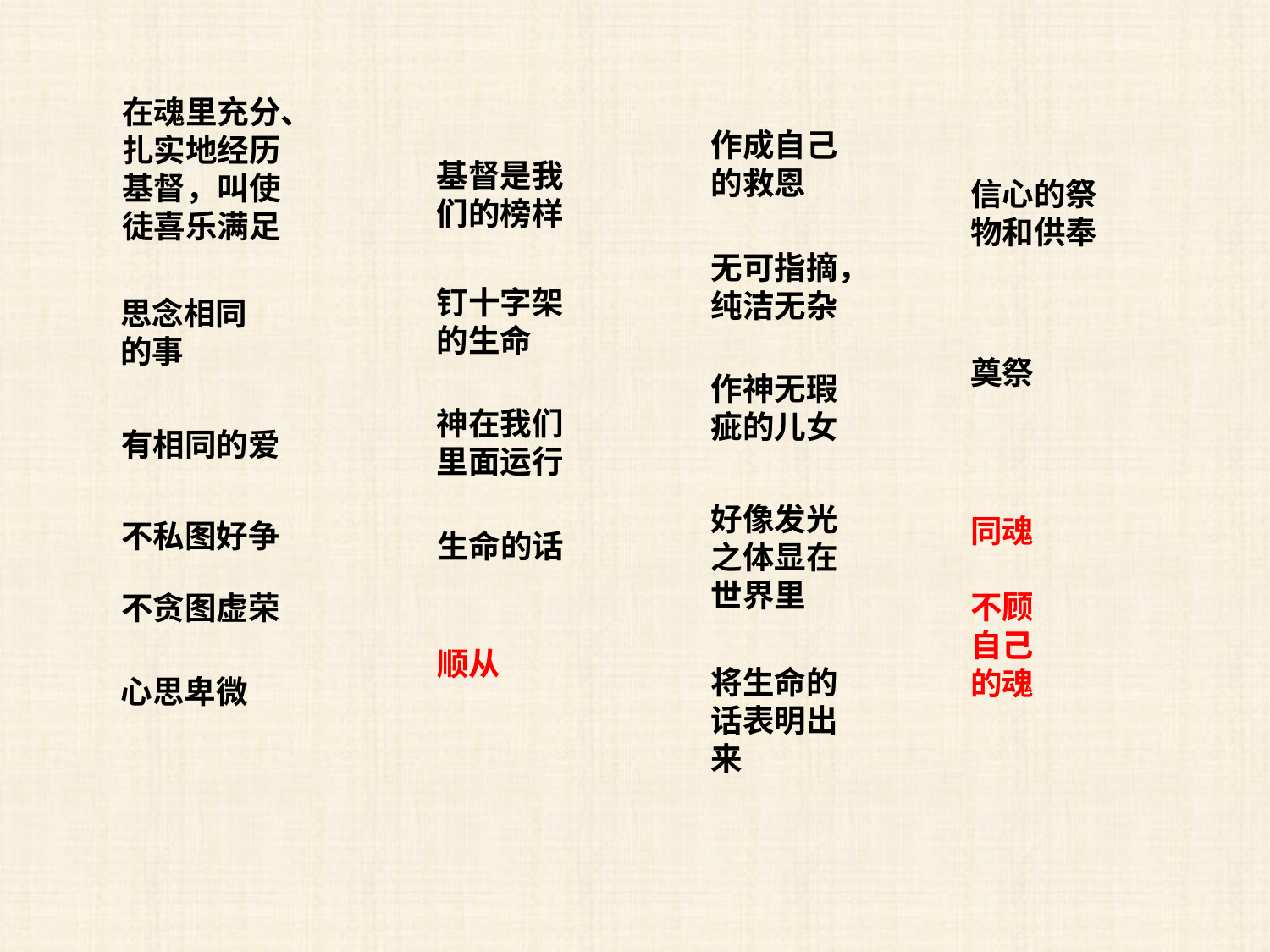

在魂里充分、扎实地经历基督，叫使徒喜乐满足
作成自己的救恩
基督是我们的榜样
信心的祭物和供奉
无可指摘，纯洁无杂
钉十字架的生命
思念相同的事
奠祭
作神无瑕疵的儿女
神在我们里面运行
有相同的爱
好像发光之体显在世界里
同魂

不顾自己的魂
不私图好争
生命的话
不贪图虚荣
顺从
将生命的话表明出来
心思卑微